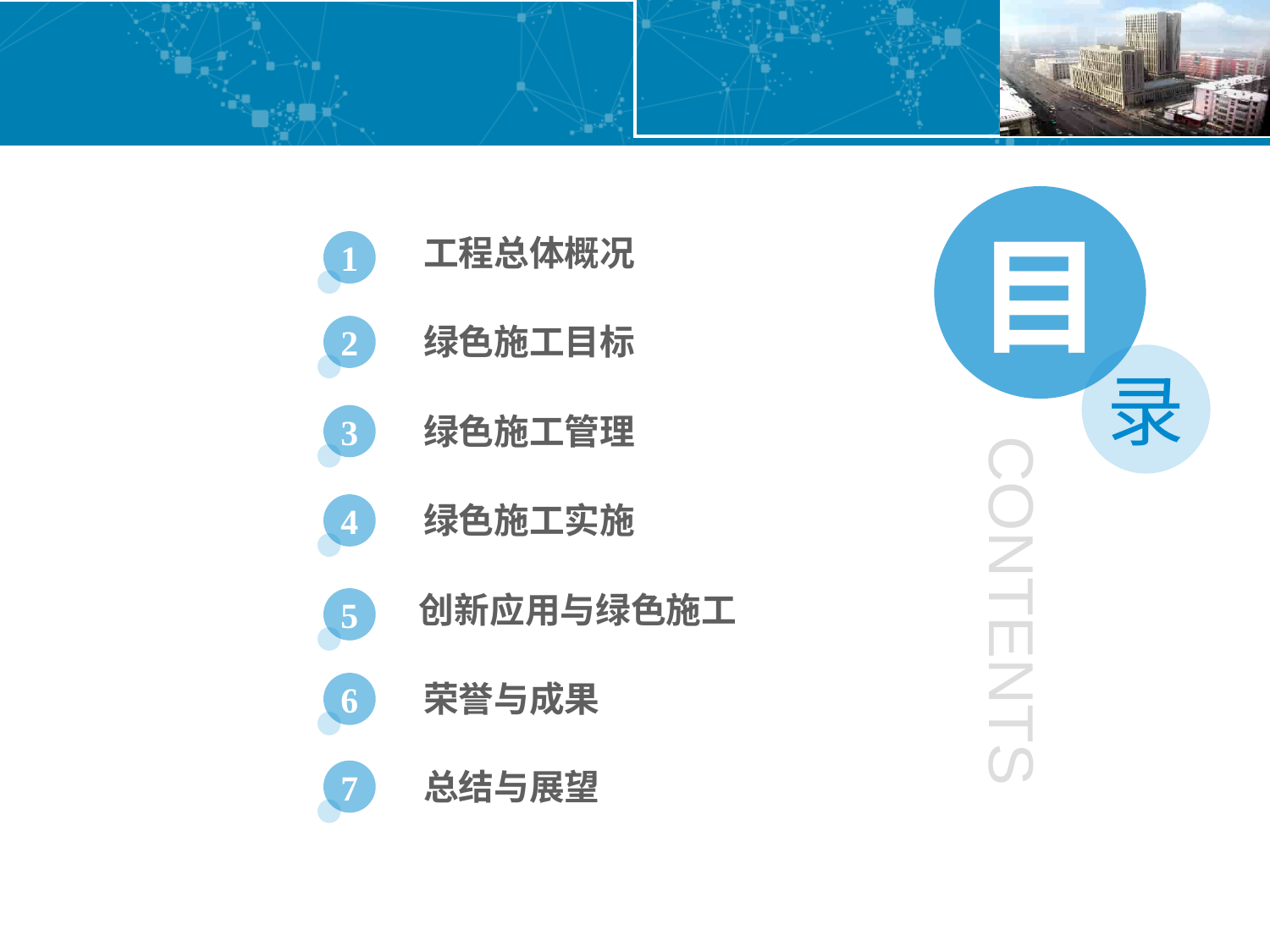

目
工程总体概况
1

绿色施工目标
2
录

绿色施工管理
3
CONTENTS

绿色施工实施
4

创新应用与绿色施工
5

荣誉与成果
6

总结与展望
7